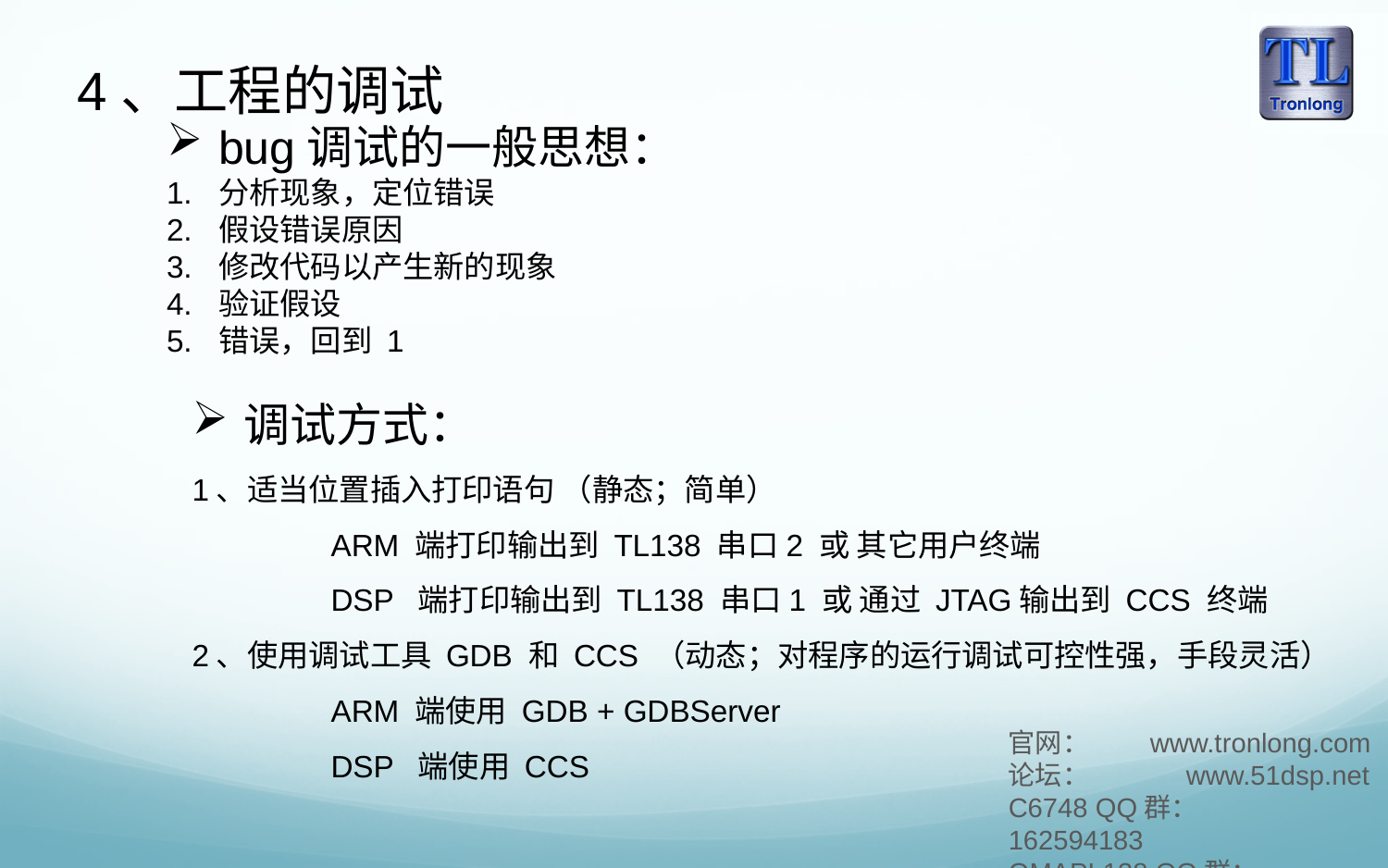

4、工程的调试
bug调试的一般思想：
分析现象，定位错误
假设错误原因
修改代码以产生新的现象
验证假设
错误，回到 1
调试方式：
1、适当位置插入打印语句 （静态；简单）
       	ARM 端打印输出到 TL138 串口2 或 其它用户终端
       	DSP  端打印输出到 TL138 串口1 或 通过 JTAG输出到 CCS 终端
2、使用调试工具 GDB 和 CCS （动态；对程序的运行调试可控性强，手段灵活）
      	ARM 端使用 GDB + GDBServer
      	DSP  端使用 CCS